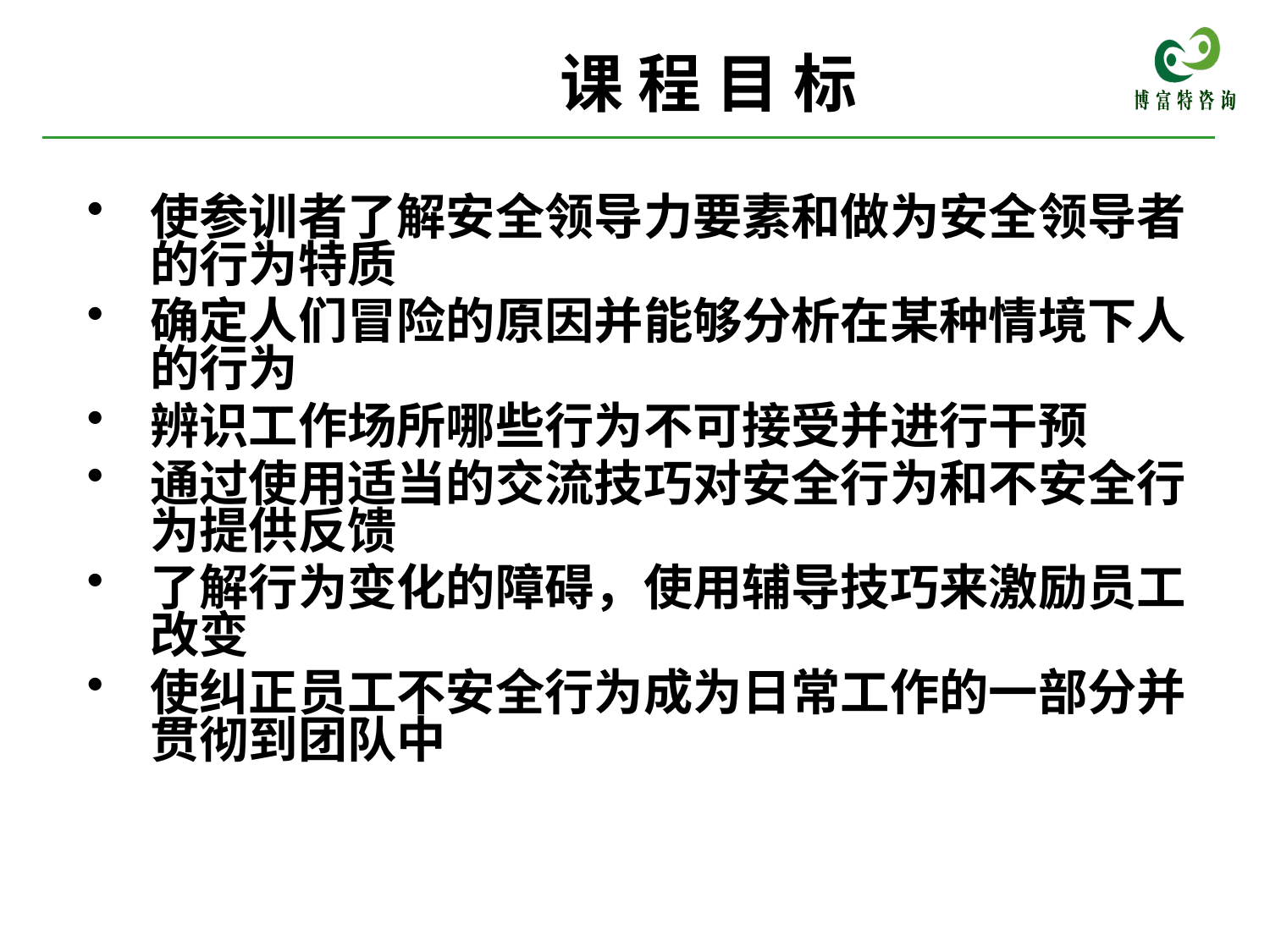

使参训者了解安全领导力要素和做为安全领导者的行为特质
确定人们冒险的原因并能够分析在某种情境下人的行为
辨识工作场所哪些行为不可接受并进行干预
通过使用适当的交流技巧对安全行为和不安全行为提供反馈
了解行为变化的障碍，使用辅导技巧来激励员工改变
使纠正员工不安全行为成为日常工作的一部分并贯彻到团队中
# 课 程 目 标
6